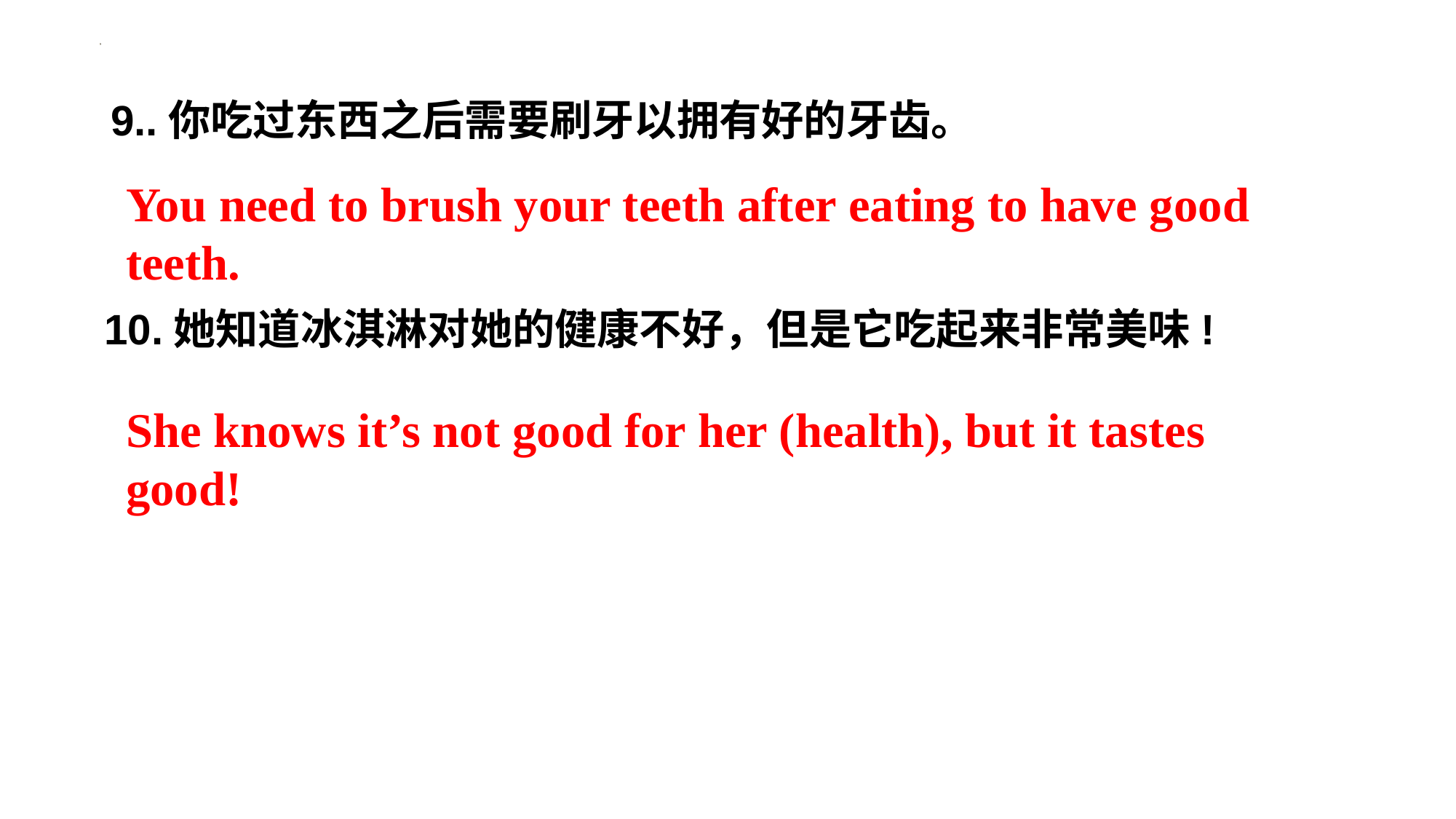

9..你吃过东西之后需要刷牙以拥有好的牙齿。
You need to brush your teeth after eating to have good teeth.
10.她知道冰淇淋对她的健康不好，但是它吃起来非常美味!
She knows it’s not good for her (health), but it tastes good!